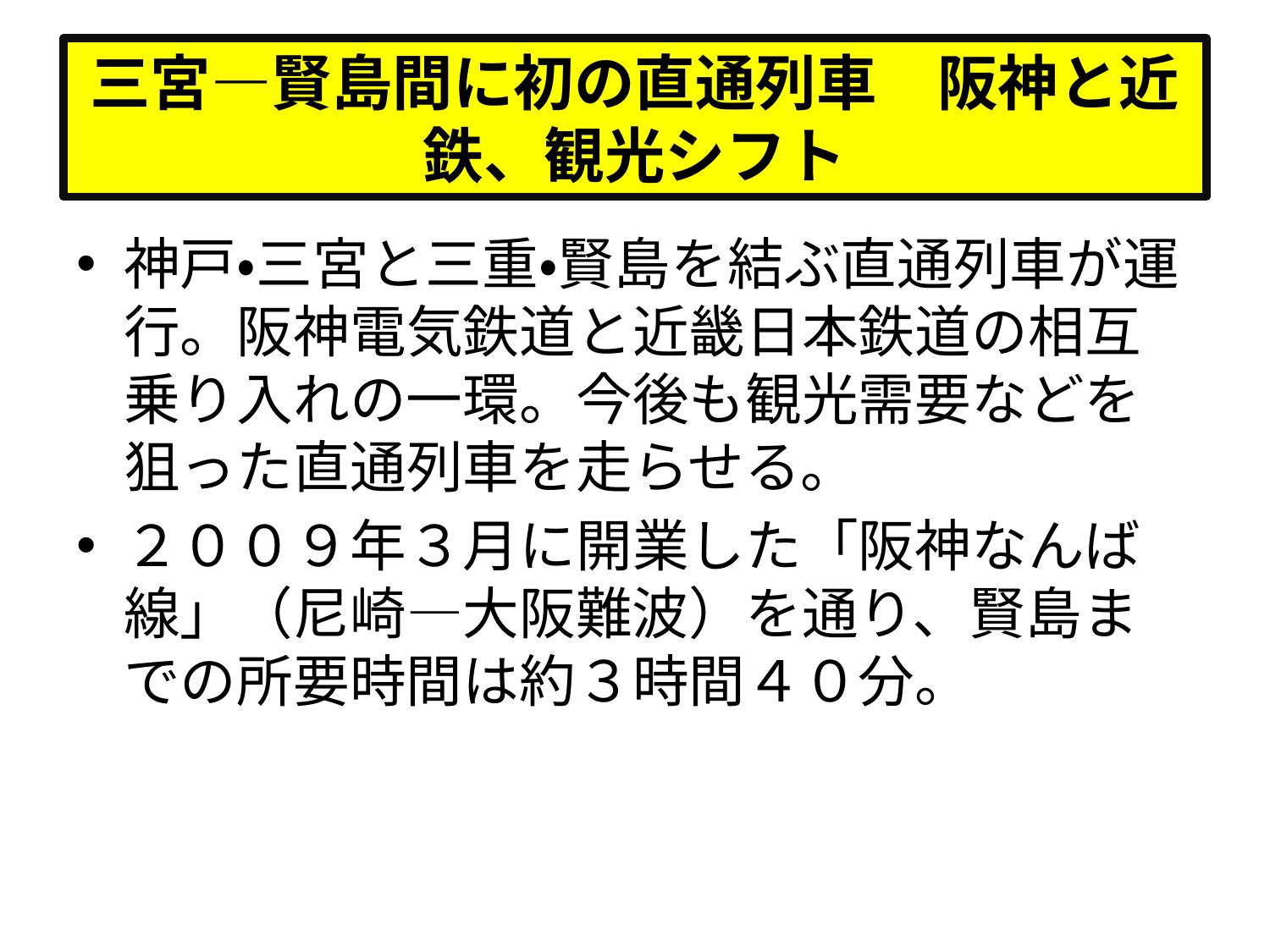

# 三宮―賢島間に初の直通列車　阪神と近鉄、観光シフト
神戸・三宮と三重・賢島を結ぶ直通列車が運行。阪神電気鉄道と近畿日本鉄道の相互乗り入れの一環。今後も観光需要などを狙った直通列車を走らせる。
２００９年３月に開業した「阪神なんば線」（尼崎―大阪難波）を通り、賢島までの所要時間は約３時間４０分。